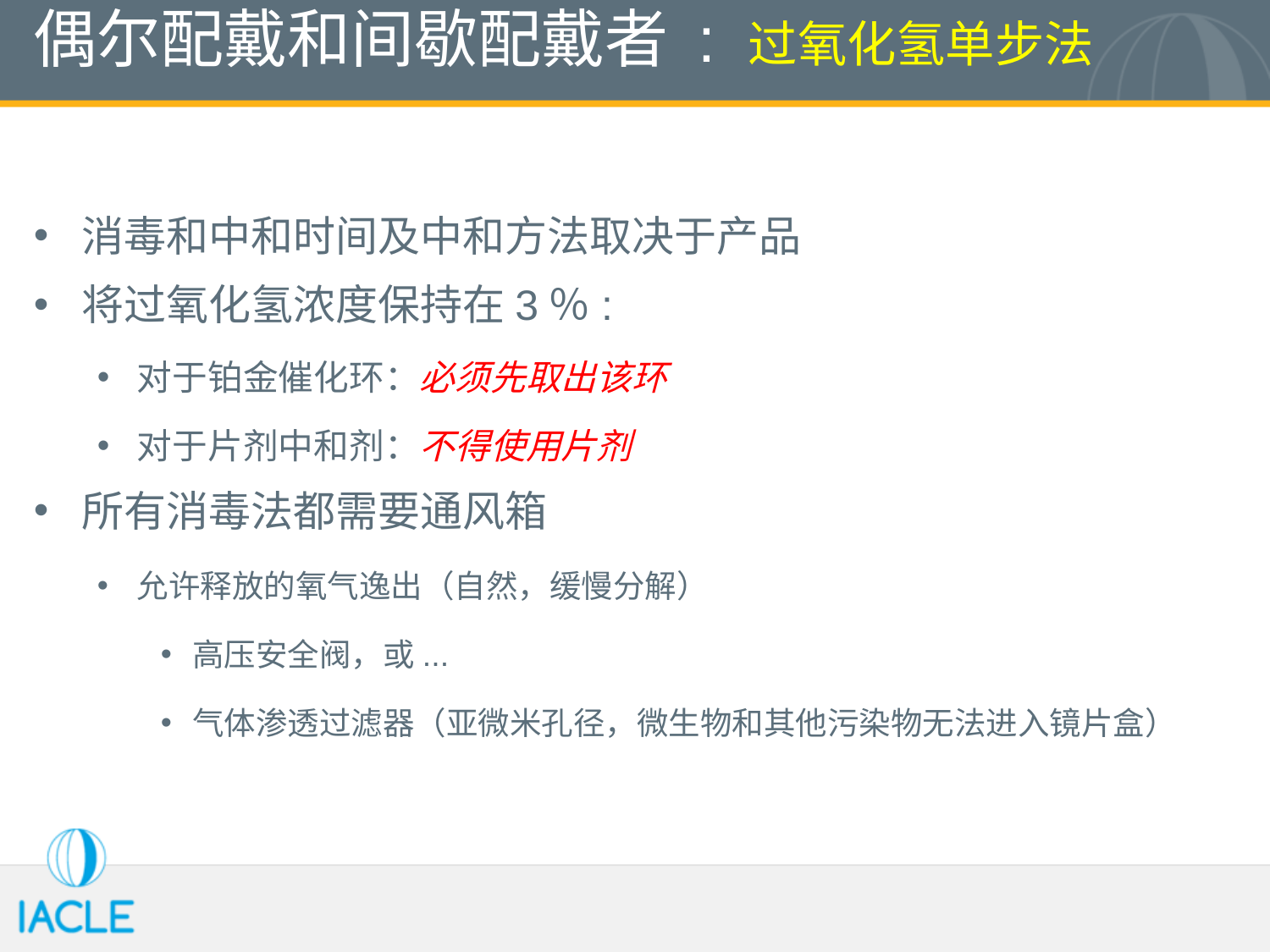

# 偶尔配戴和间歇配戴者 : 过氧化氢单步法
消毒和中和时间及中和方法取决于产品
将过氧化氢浓度保持在3％:
对于铂金催化环：必须先取出该环
对于片剂中和剂：不得使用片剂
所有消毒法都需要通风箱
允许释放的氧气逸出（自然，缓慢分解）
高压安全阀，或...
气体渗透过滤器（亚微米孔径，微生物和其他污染物无法进入镜片盒）